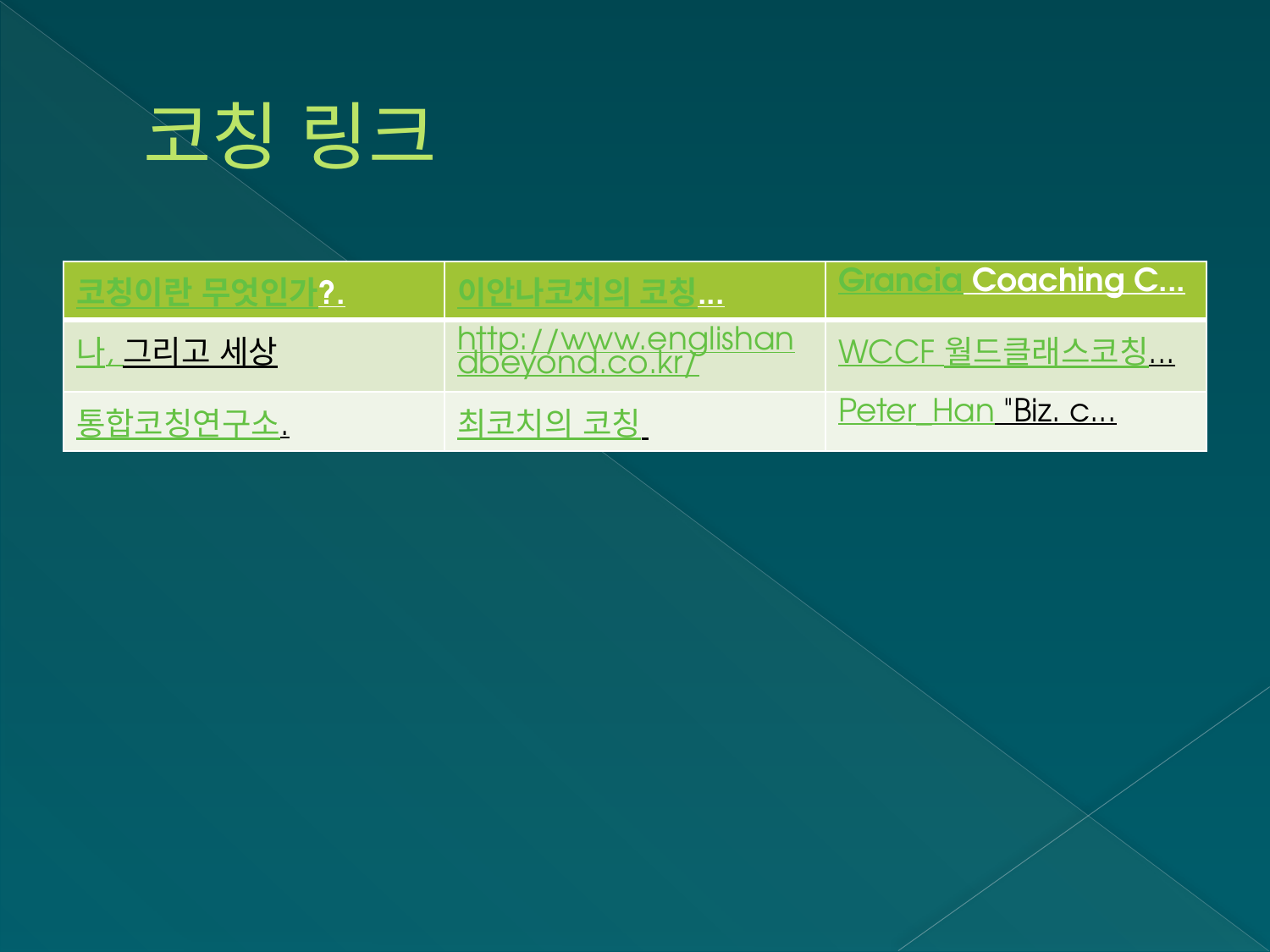

# 코칭 링크
| 코칭이란 무엇인가?. | 이안나코치의 코칭... | Grancia Coaching C... |
| --- | --- | --- |
| 나, 그리고 세상 | http://www.englishandbeyond.co.kr/ | WCCF 월드클래스코칭... |
| 통합코칭연구소. | 최코치의 코칭 | Peter\_Han "Biz. c... |